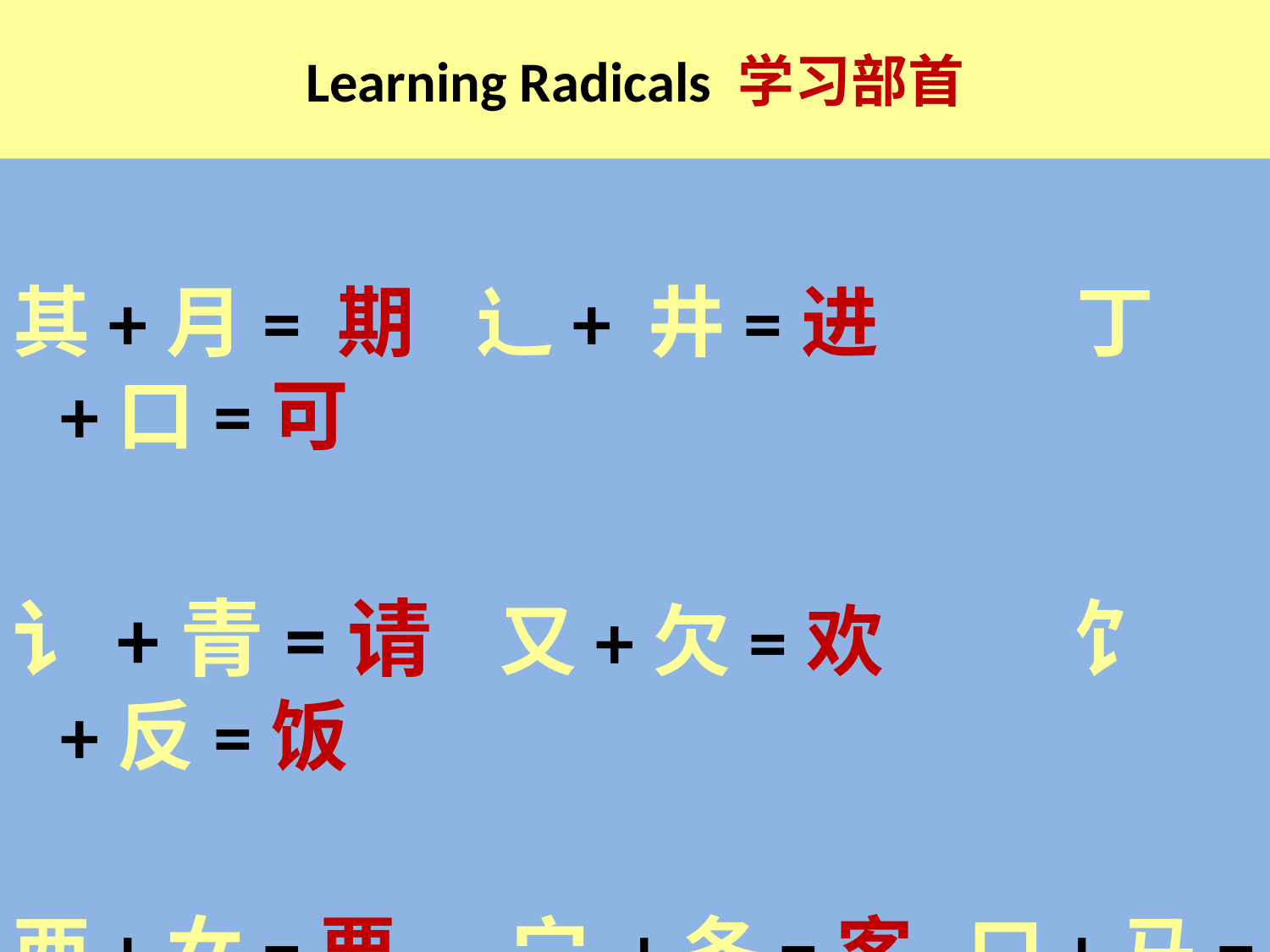

# Learning Radicals 学习部首

其+月= 期	  辶+ 井=进		丁+口=可

讠+青=请	   又+欠=欢	       饣 +反=饭

西+女=要	    宀 +各=客	 口+马=吗